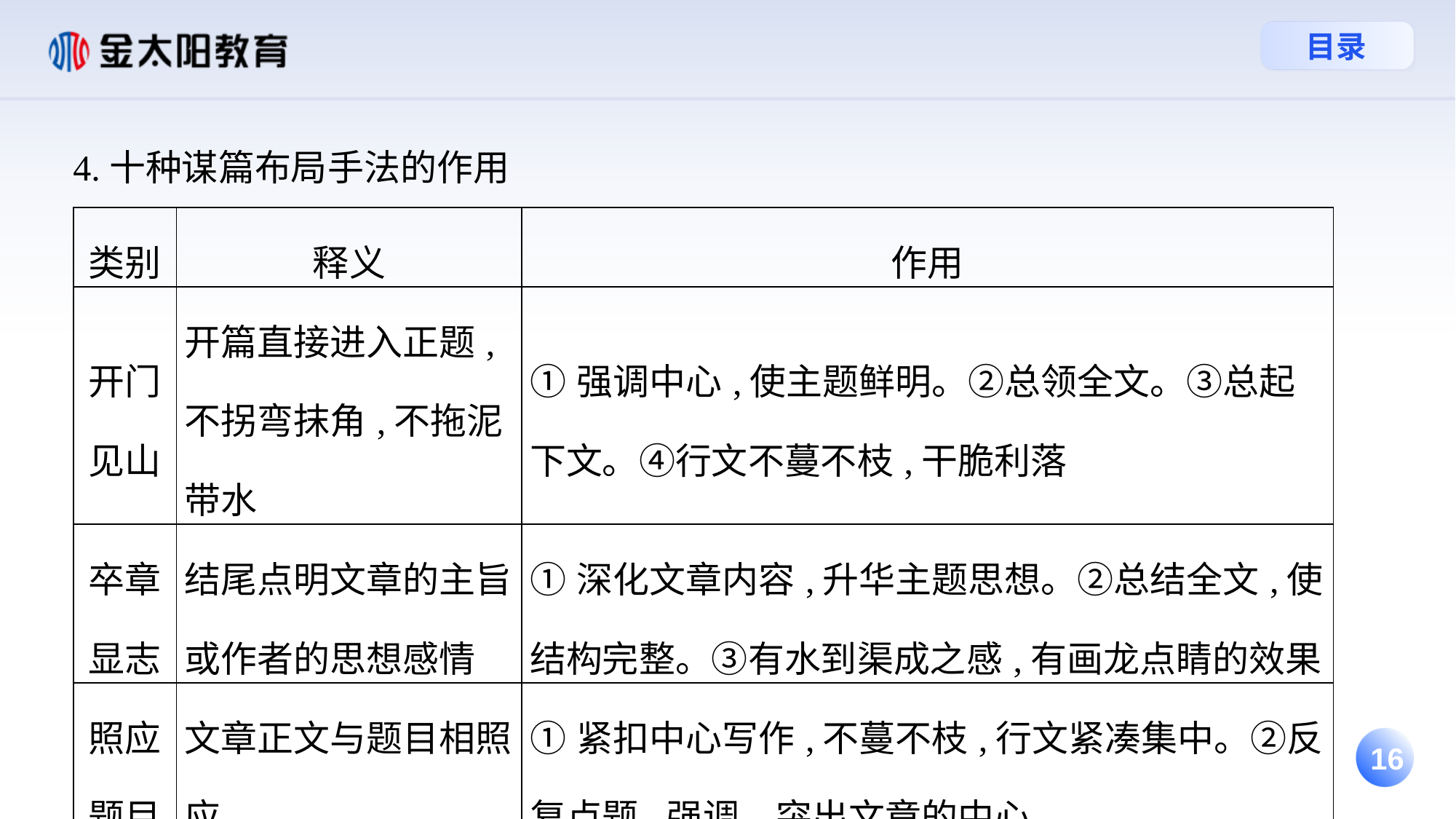

4.十种谋篇布局手法的作用
| 类别 | 释义 | 作用 |
| --- | --- | --- |
| 开门见山 | 开篇直接进入正题,不拐弯抹角,不拖泥带水 | ①强调中心,使主题鲜明。②总领全文。③总起下文。④行文不蔓不枝,干脆利落 |
| 卒章显志 | 结尾点明文章的主旨或作者的思想感情 | ①深化文章内容,升华主题思想。②总结全文,使结构完整。③有水到渠成之感,有画龙点睛的效果 |
| 照应题目 | 文章正文与题目相照应 | ①紧扣中心写作,不蔓不枝,行文紧凑集中。②反复点题,强调、突出文章的中心 |